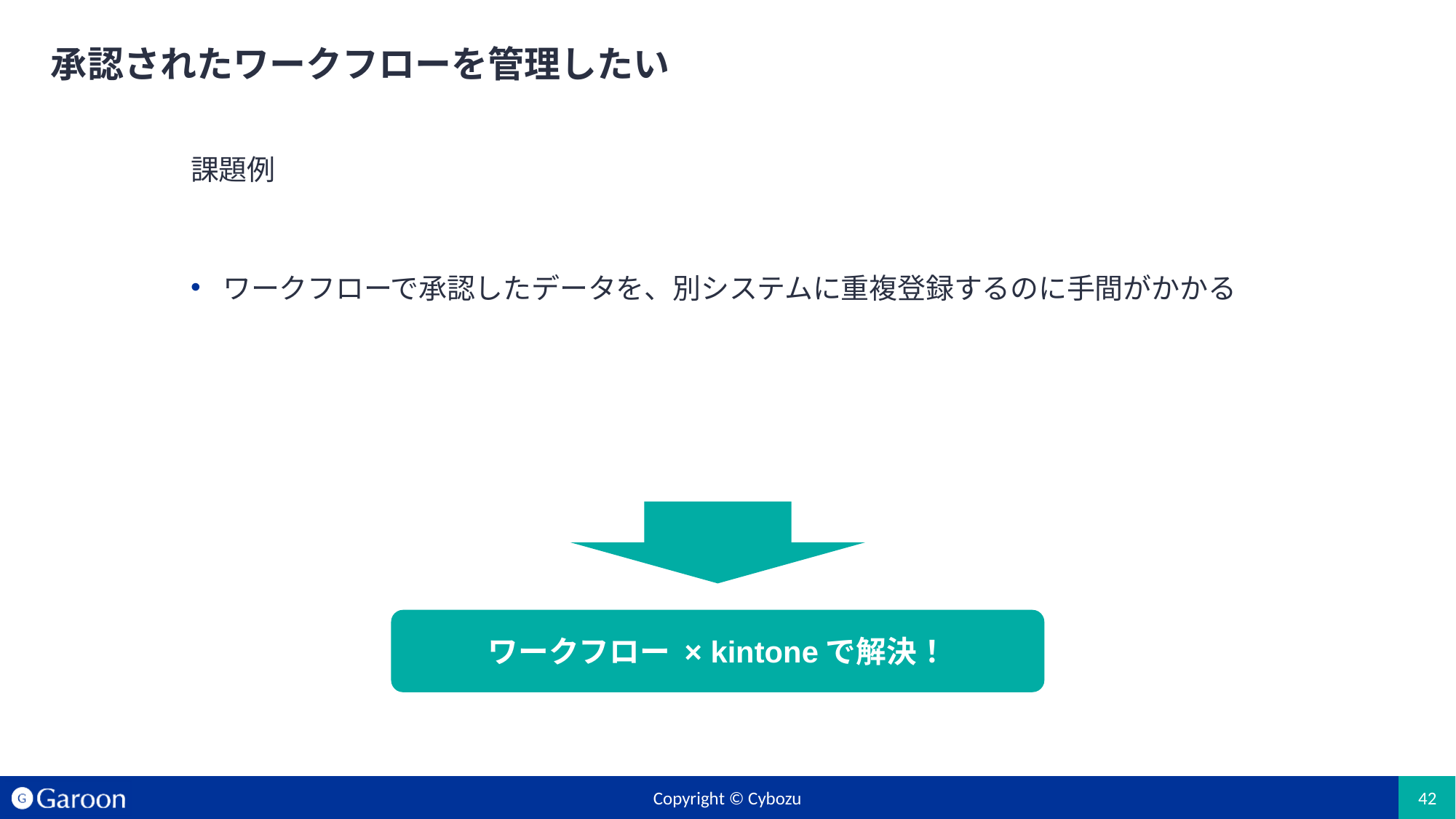

# 承認されたワークフローを管理したい
課題例

ワークフローで承認したデータを、別システムに重複登録するのに手間がかかる

ワークフロー × kintoneで解決！